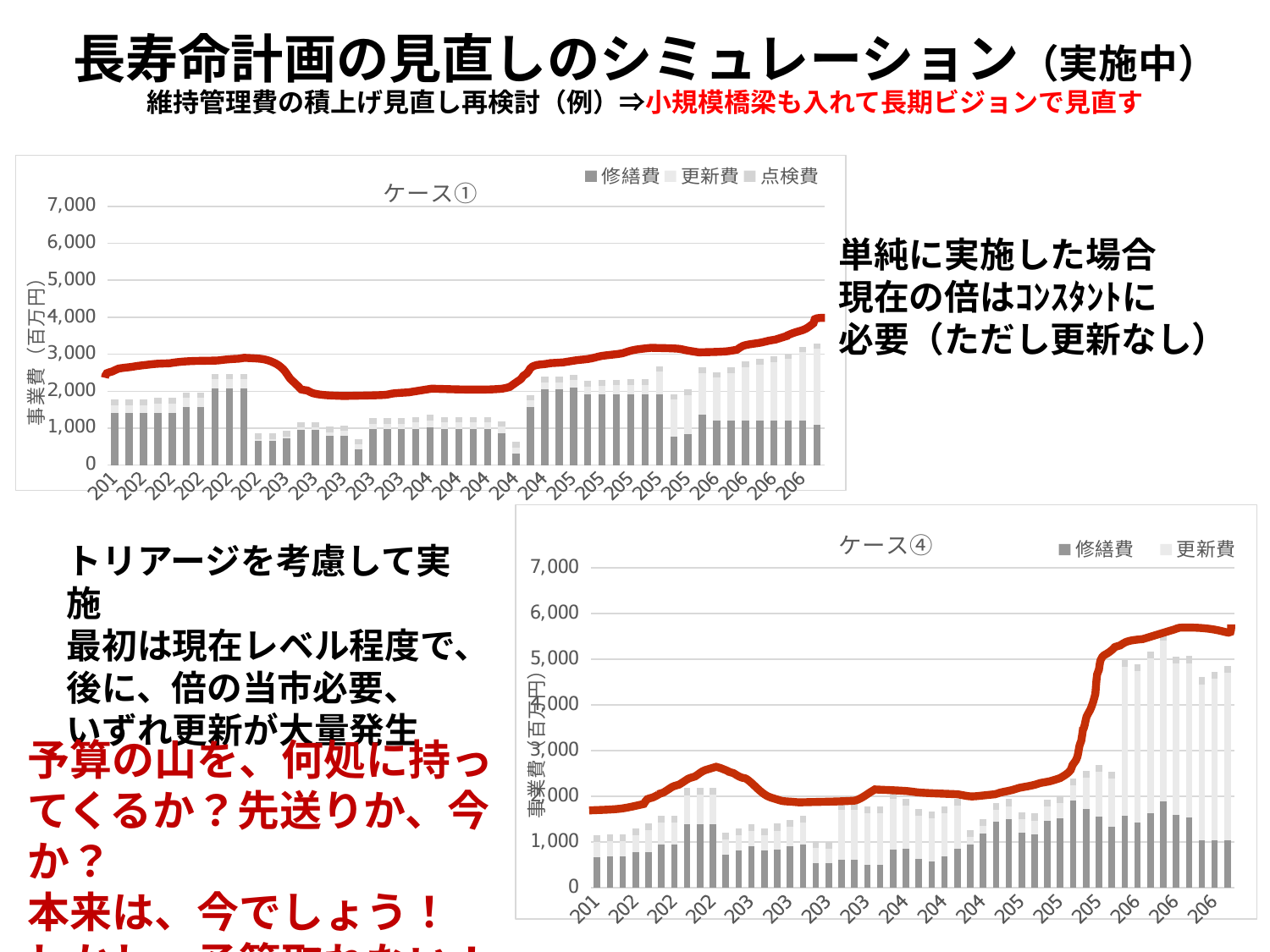

# 長寿命計画の見直しのシミュレーション（実施中） 維持管理費の積上げ見直し再検討（例）⇒小規模橋梁も入れて長期ビジョンで見直す

### Chart: ケース①

| Category | 修繕費 | 更新費 | 点検費 |
|---|---|---|---|
| 2018 | 1410.4627210411722 | 215.40464354596003 | 150.0 |
| 2019 | 1410.4627210411722 | 215.40464354596003 | 150.0 |
| 2020 | 1410.4627210411722 | 215.40464354596003 | 150.0 |
| 2021 | 1410.024023900339 | 251.14175769931856 | 150.0 |
| 2022 | 1410.024023900339 | 251.14175769931856 | 150.0 |
| 2023 | 1570.0610774080444 | 251.14175769931853 | 150.0 |
| 2024 | 1570.0610774080444 | 251.14175769931856 | 150.0 |
| 2025 | 2064.280533612734 | 257.38571054063505 | 150.0 |
| 2026 | 2064.280533612734 | 257.38571054063505 | 150.0 |
| 2027 | 2064.280533612734 | 257.38571054063505 | 150.0 |
| 2028 | 655.5007361758525 | 52.437346628967184 | 150.0 |
| 2029 | 655.5007361758525 | 52.4373466289672 | 150.0 |
| 2030 | 718.0781676805373 | 52.43734662896717 | 150.0 |
| 2031 | 955.3387762041119 | 61.967816549963814 | 150.0 |
| 2032 | 955.3387762041119 | 61.967816549963814 | 150.0 |
| 2033 | 794.8312610231005 | 91.90734273073627 | 150.0 |
| 2034 | 794.5787005037606 | 128.45616216126442 | 150.0 |
| 2035 | 414.86999944621533 | 139.02457002533393 | 150.0 |
| 2036 | 974.9820664229136 | 139.024570025334 | 150.0 |
| 2037 | 974.9820664229136 | 139.02457002533401 | 150.0 |
| 2038 | 974.9820664229136 | 139.02457002533401 | 150.0 |
| 2039 | 974.6437646869201 | 178.91902088196898 | 150.0 |
| 2040 | 1027.2317713746197 | 178.91902088196892 | 150.0 |
| 2041 | 976.2830123190716 | 178.91902088196895 | 150.0 |
| 2042 | 976.2830123190716 | 178.91902088196895 | 150.0 |
| 2043 | 976.2830123190716 | 178.91902088196895 | 150.0 |
| 2044 | 976.2830123190716 | 178.91902088196895 | 150.0 |
| 2045 | 861.1444584385088 | 178.91902088196895 | 150.0 |
| 2046 | 301.22674055922965 | 178.91902088196895 | 150.0 |
| 2047 | 1569.7123691109223 | 178.91902088196895 | 150.0 |
| 2048 | 2062.05970857785 | 178.91902088196895 | 150.0 |
| 2049 | 2062.05970857785 | 178.91902088196895 | 150.0 |
| 2050 | 2106.8936724578593 | 190.21381346215918 | 150.0 |
| 2051 | 1920.4547774403711 | 209.78459735767936 | 150.0 |
| 2052 | 1920.1766423489885 | 226.42597325290683 | 150.0 |
| 2053 | 1919.9731533854977 | 238.60112280037552 | 150.0 |
| 2054 | 1919.8228702519104 | 247.59286168635012 | 150.0 |
| 2055 | 1919.8228702519104 | 247.59286168635023 | 150.0 |
| 2056 | 1913.754523480941 | 610.6741225810941 | 150.0 |
| 2057 | 762.0948362981052 | 1006.7312218281589 | 150.0 |
| 2058 | 828.738335255806 | 1067.3108823012776 | 150.0 |
| 2059 | 1373.5431404066471 | 1112.9453533803453 | 150.0 |
| 2060 | 1214.2776151649414 | 1153.2269688372687 | 150.0 |
| 2061 | 1212.9232135911304 | 1280.338932624642 | 150.0 |
| 2062 | 1211.213844046272 | 1440.7650011458 | 150.0 |
| 2063 | 1210.4703909160519 | 1510.5388327725989 | 150.0 |
| 2064 | 1209.7955730316505 | 1573.8711768452397 | 150.0 |
| 2065 | 1208.9154838617048 | 1656.468439623852 | 150.0 |
| 2066 | 1206.8653133914822 | 1848.8790212474798 | 150.0 |
| 2067 | 1091.4488183213941 | 2050.9682023462324 | 150.0 |
単純に実施した場合
現在の倍はｺﾝｽﾀﾝﾄに
必要（ただし更新なし）

### Chart: ケース④

| Category | 修繕費 | 更新費 | 点検費 |
|---|---|---|---|
| 2018 | 667.1202047917241 | 328.7477788793759 | 150.0 |
| 2019 | 692.1094129923305 | 328.7477788793759 | 150.0 |
| 2020 | 694.0675050152315 | 328.7477788793759 | 150.0 |
| 2021 | 788.6160909793206 | 363.51756284121524 | 150.0 |
| 2022 | 787.8310454325847 | 477.748913108322 | 150.0 |
| 2023 | 948.3186773756554 | 477.748913108322 | 150.0 |
| 2024 | 948.3186773756554 | 477.748913108322 | 150.0 |
| 2025 | 1386.9789514877027 | 642.2295566226825 | 150.0 |
| 2026 | 1395.3076953247867 | 642.2058622821986 | 150.0 |
| 2027 | 1395.3079407469502 | 642.185727642863 | 150.0 |
| 2028 | 732.0410418825734 | 323.6052968294409 | 150.0 |
| 2029 | 822.1812455841965 | 322.1731161091231 | 150.0 |
| 2030 | 913.2857292897486 | 322.1731161091231 | 150.0 |
| 2031 | 818.427637289936 | 331.30669646806643 | 150.0 |
| 2032 | 839.6508710915691 | 410.78687837392397 | 150.0 |
| 2033 | 900.7290020607318 | 438.95463191085474 | 150.0 |
| 2034 | 955.7264669496991 | 474.16638189520694 | 150.0 |
| 2035 | 540.7158490892203 | 325.8237583099698 | 150.0 |
| 2036 | 532.3752685541906 | 323.47464350628195 | 150.0 |
| 2037 | 610.3129960820839 | 1098.5199617264657 | 150.0 |
| 2038 | 610.3126391635008 | 1098.5866396309748 | 150.0 |
| 2039 | 504.1033337690282 | 1135.1000263171613 | 150.0 |
| 2040 | 502.6167056501746 | 1135.0142145402426 | 150.0 |
| 2041 | 830.4485300679818 | 1122.9298299186955 | 150.0 |
| 2042 | 858.6219030883019 | 932.9417652779297 | 150.0 |
| 2043 | 637.7511968281752 | 932.9417652779297 | 150.0 |
| 2044 | 582.696489787987 | 933.307752506488 | 150.0 |
| 2045 | 694.06103251333 | 929.5842849742896 | 150.0 |
| 2046 | 862.5026328196282 | 929.2182977457312 | 150.0 |
| 2047 | 953.3563737263657 | 157.0644008309751 | 150.0 |
| 2048 | 1193.2211472986091 | 157.0644008309751 | 150.0 |
| 2049 | 1439.033809689665 | 269.8809303295184 | 150.0 |
| 2050 | 1508.0638911020997 | 280.6763654843296 | 150.0 |
| 2051 | 1202.6835116623533 | 297.8267053834487 | 150.0 |
| 2052 | 1162.1527359450322 | 311.12301756145996 | 150.0 |
| 2053 | 1464.2606084296508 | 319.1634227906675 | 150.0 |
| 2054 | 1519.3015698536633 | 342.4163745123995 | 150.0 |
| 2055 | 1906.46326150725 | 342.4163745123995 | 150.0 |
| 2056 | 1732.109832840349 | 675.9606431608292 | 150.0 |
| 2057 | 1561.4975651879063 | 978.5986619514533 | 150.0 |
| 2058 | 1344.1548688190196 | 1052.7791672020687 | 150.0 |
| 2059 | 1583.2022250036077 | 3260.9671191337684 | 150.0 |
| 2060 | 1425.98397537658 | 3310.129672627999 | 150.0 |
| 2061 | 1631.3184381669778 | 3396.440740032198 | 150.0 |
| 2062 | 1892.6128944194627 | 3518.358115326124 | 150.0 |
| 2063 | 1601.756887653095 | 3315.1320094669895 | 150.0 |
| 2064 | 1547.0756114156707 | 3371.254742775707 | 150.0 |
| 2065 | 1036.393003871966 | 3419.3970735766707 | 150.0 |
| 2066 | 1035.3118299026894 | 3535.9182632105258 | 150.0 |
| 2067 | 1034.0434808708965 | 3672.6118409835635 | 150.0 |
トリアージを考慮して実施
最初は現在レベル程度で、後に、倍の当市必要、
いずれ更新が大量発生

予算の山を、何処に持ってくるか？先送りか、今か？
本来は、今でしょう！
しかし、予算取れない！